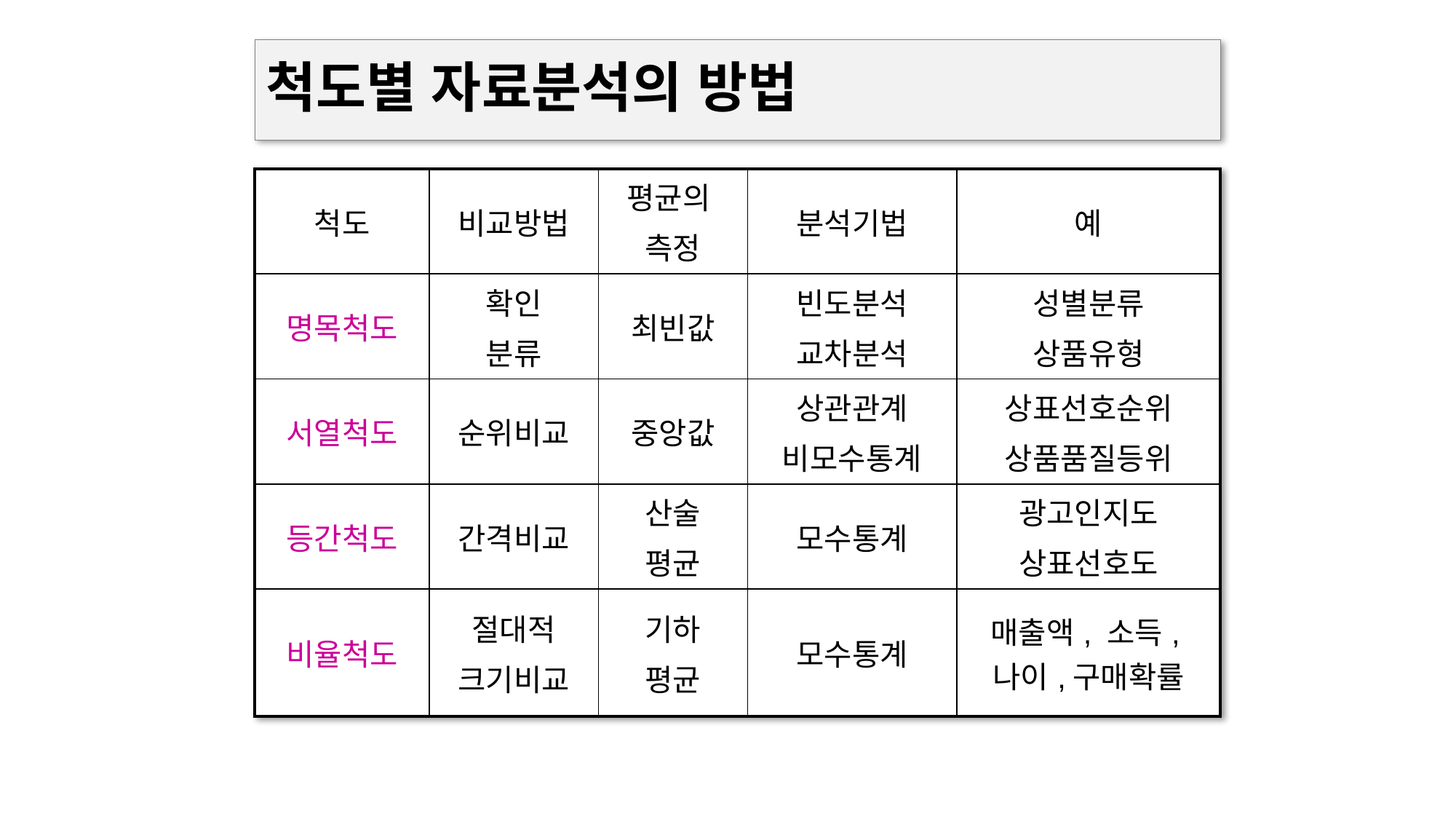

# 척도별 자료분석의 방법
| 척도 | 비교방법 | 평균의 측정 | 분석기법 | 예 |
| --- | --- | --- | --- | --- |
| 명목척도 | 확인 분류 | 최빈값 | 빈도분석 교차분석 | 성별분류 상품유형 |
| 서열척도 | 순위비교 | 중앙값 | 상관관계 비모수통계 | 상표선호순위 상품품질등위 |
| 등간척도 | 간격비교 | 산술 평균 | 모수통계 | 광고인지도 상표선호도 |
| 비율척도 | 절대적 크기비교 | 기하 평균 | 모수통계 | 매출액, 소득,나이,구매확률 |